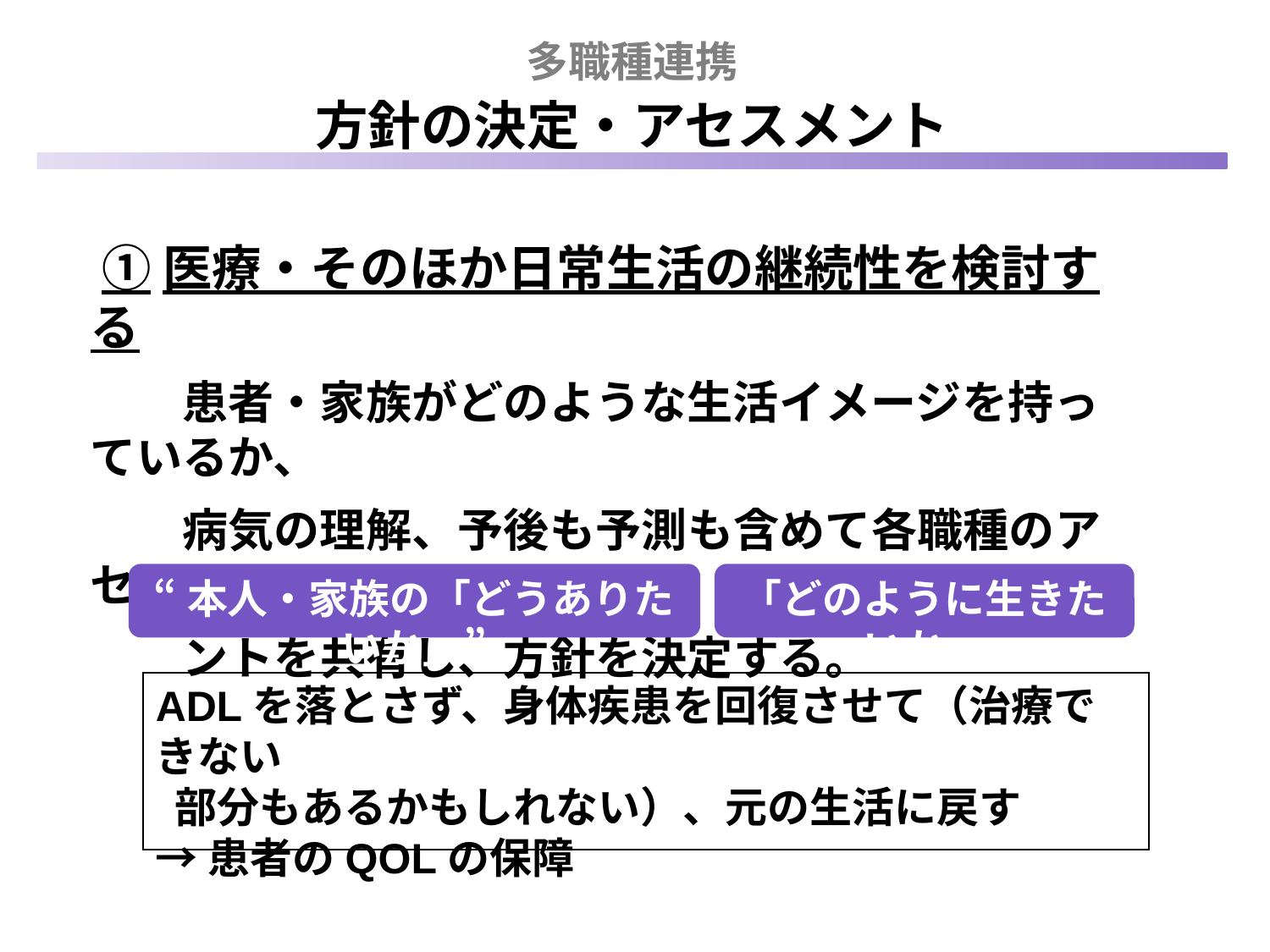

多職種連携
方針の決定・アセスメント

 ①医療・そのほか日常生活の継続性を検討する
　　患者・家族がどのような生活イメージを持っているか、
　　病気の理解、予後も予測も含めて各職種のアセスメ
　　ントを共有し、方針を決定する。

“本人・家族の「どうありたいか」”
「どのように生きたいか」
ADLを落とさず、身体疾患を回復させて（治療できない
 部分もあるかもしれない）、元の生活に戻す
→患者のQOLの保障